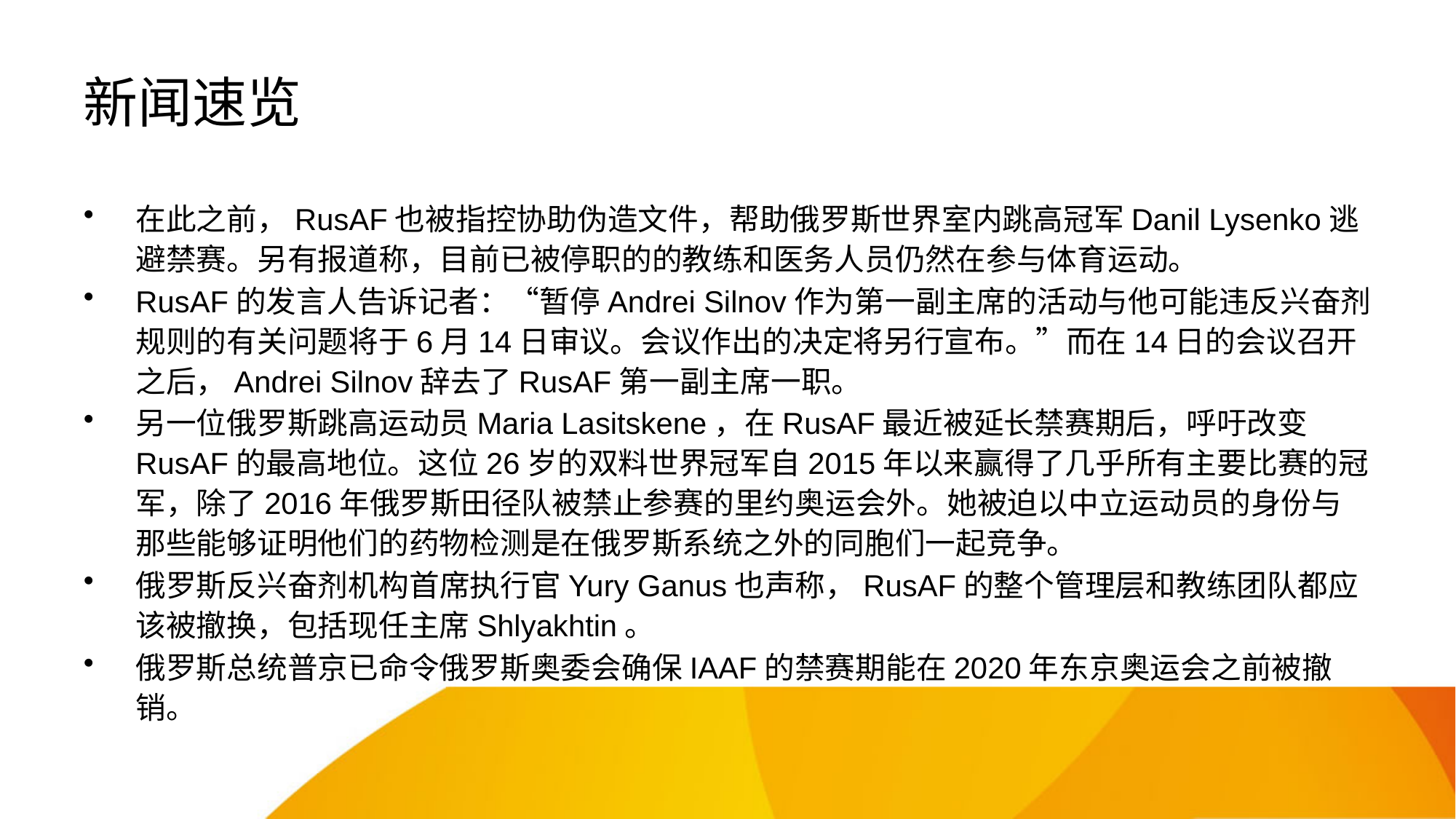

# 新闻速览
在此之前，RusAF也被指控协助伪造文件，帮助俄罗斯世界室内跳高冠军Danil Lysenko逃避禁赛。另有报道称，目前已被停职的的教练和医务人员仍然在参与体育运动。
RusAF的发言人告诉记者：“暂停Andrei Silnov作为第一副主席的活动与他可能违反兴奋剂规则的有关问题将于6月14日审议。会议作出的决定将另行宣布。”而在14日的会议召开之后，Andrei Silnov辞去了RusAF第一副主席一职。
另一位俄罗斯跳高运动员Maria Lasitskene，在RusAF最近被延长禁赛期后，呼吁改变RusAF的最高地位。这位26岁的双料世界冠军自2015年以来赢得了几乎所有主要比赛的冠军，除了2016年俄罗斯田径队被禁止参赛的里约奥运会外。她被迫以中立运动员的身份与那些能够证明他们的药物检测是在俄罗斯系统之外的同胞们一起竞争。
俄罗斯反兴奋剂机构首席执行官Yury Ganus也声称，RusAF的整个管理层和教练团队都应该被撤换，包括现任主席Shlyakhtin。
俄罗斯总统普京已命令俄罗斯奥委会确保IAAF的禁赛期能在2020年东京奥运会之前被撤销。